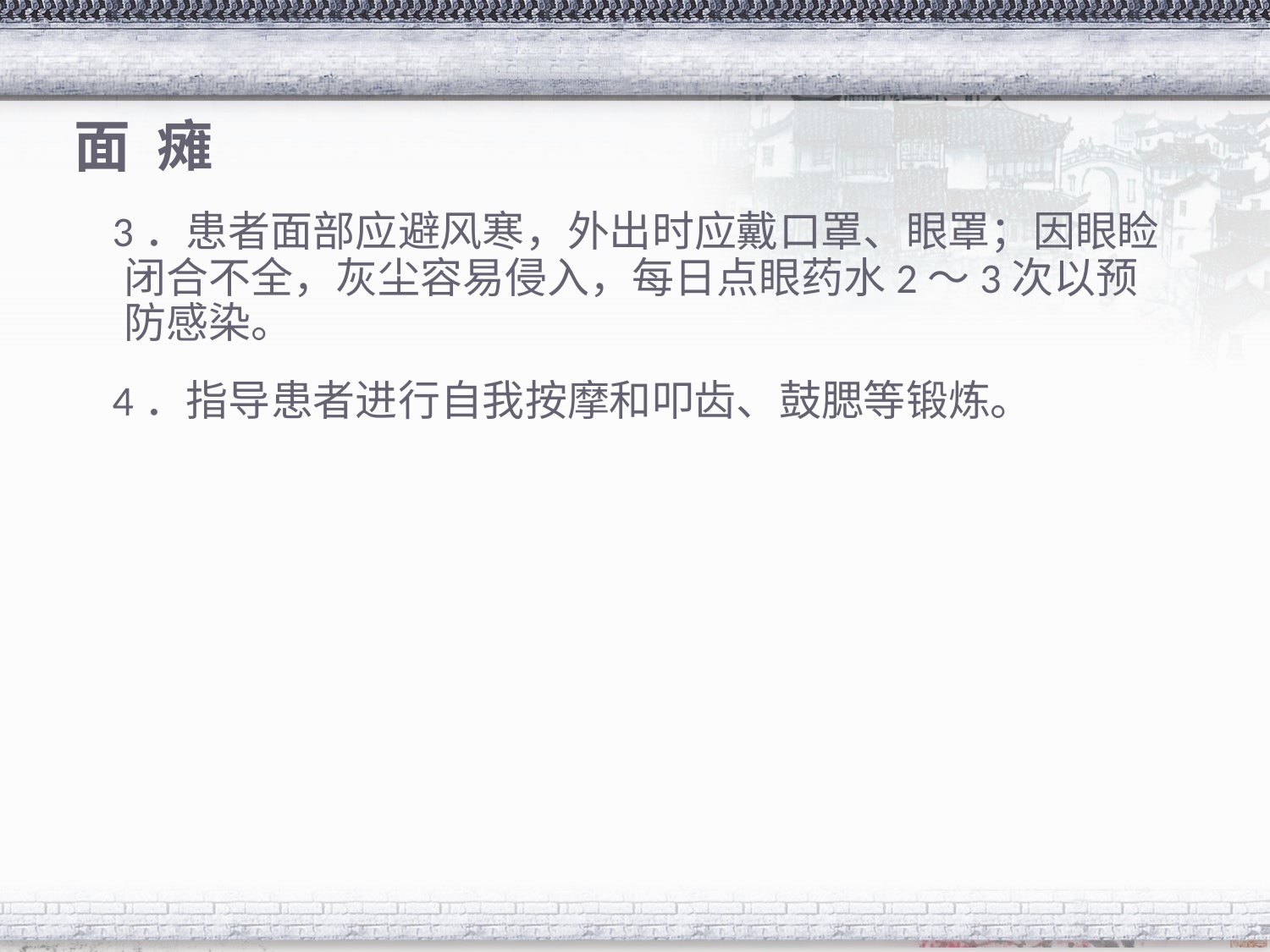

# 面  瘫
    3．患者面部应避风寒，外出时应戴口罩、眼罩；因眼睑闭合不全，灰尘容易侵入，每日点眼药水2～3次以预防感染。
    4．指导患者进行自我按摩和叩齿、鼓腮等锻炼。